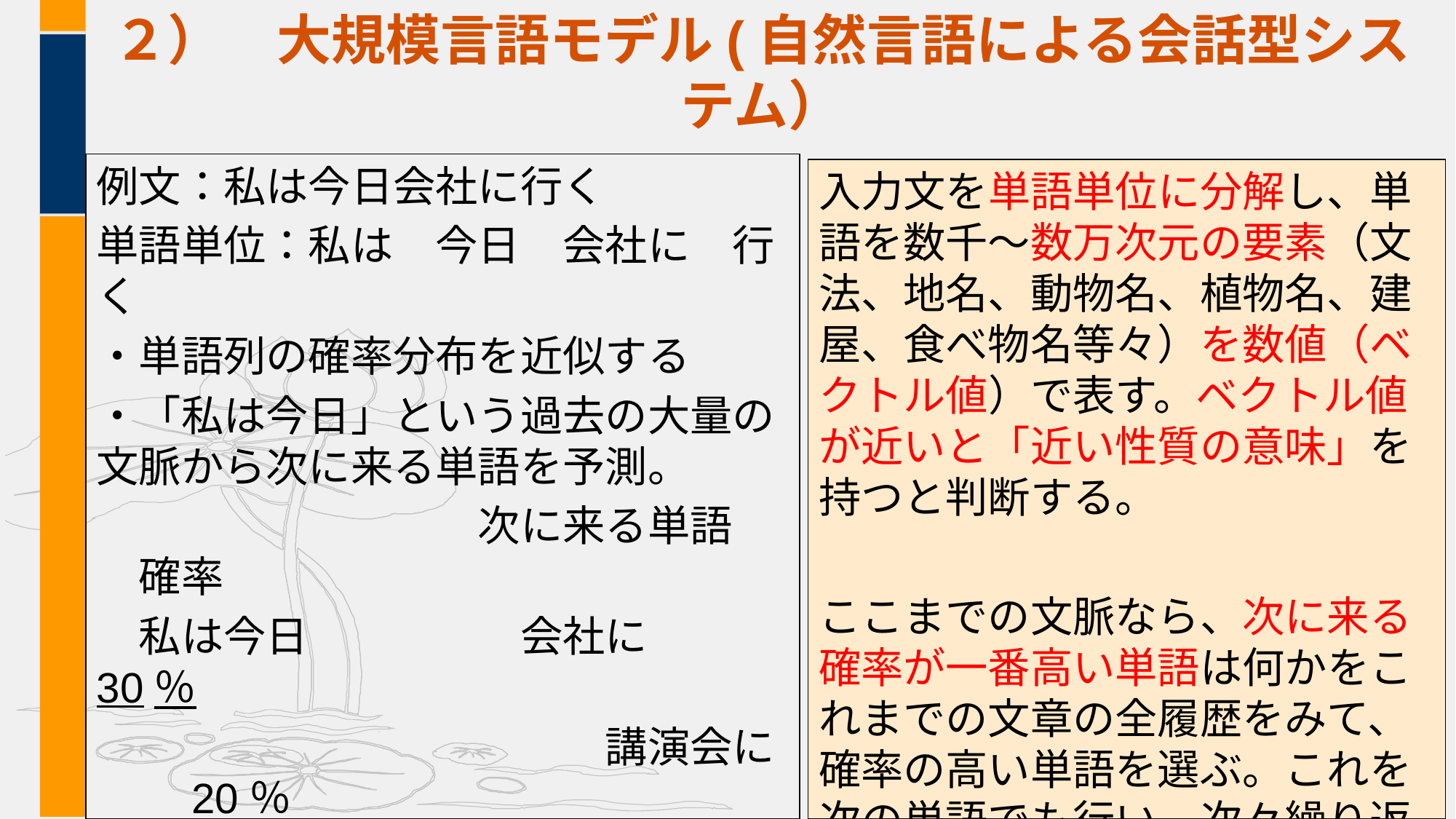

# ２）　大規模言語モデル(自然言語による会話型システム）
例文：私は今日会社に行く
単語単位：私は　今日　会社に　行く
・単語列の確率分布を近似する
・「私は今日」という過去の大量の文脈から次に来る単語を予測。
　　　　　　　　　次に来る単語　　確率
　私は今日　　　　　会社に　　 　30％
　　　　　　　　　　　　講演会に　　20％
　　　　　　　　　　　　雨で　　　　  10％
  私は今日会社に  行く　　　　 　60％
　　　　　　　　　　　　帰る　　　　　30％
入力文を単語単位に分解し、単語を数千〜数万次元の要素（文法、地名、動物名、植物名、建屋、食べ物名等々）を数値（ベクトル値）で表す。ベクトル値が近いと「近い性質の意味」を持つと判断する。

ここまでの文脈なら、次に来る確率が一番高い単語は何かをこれまでの文章の全履歴をみて、確率の高い単語を選ぶ。これを次の単語でも行い、次々繰り返す。